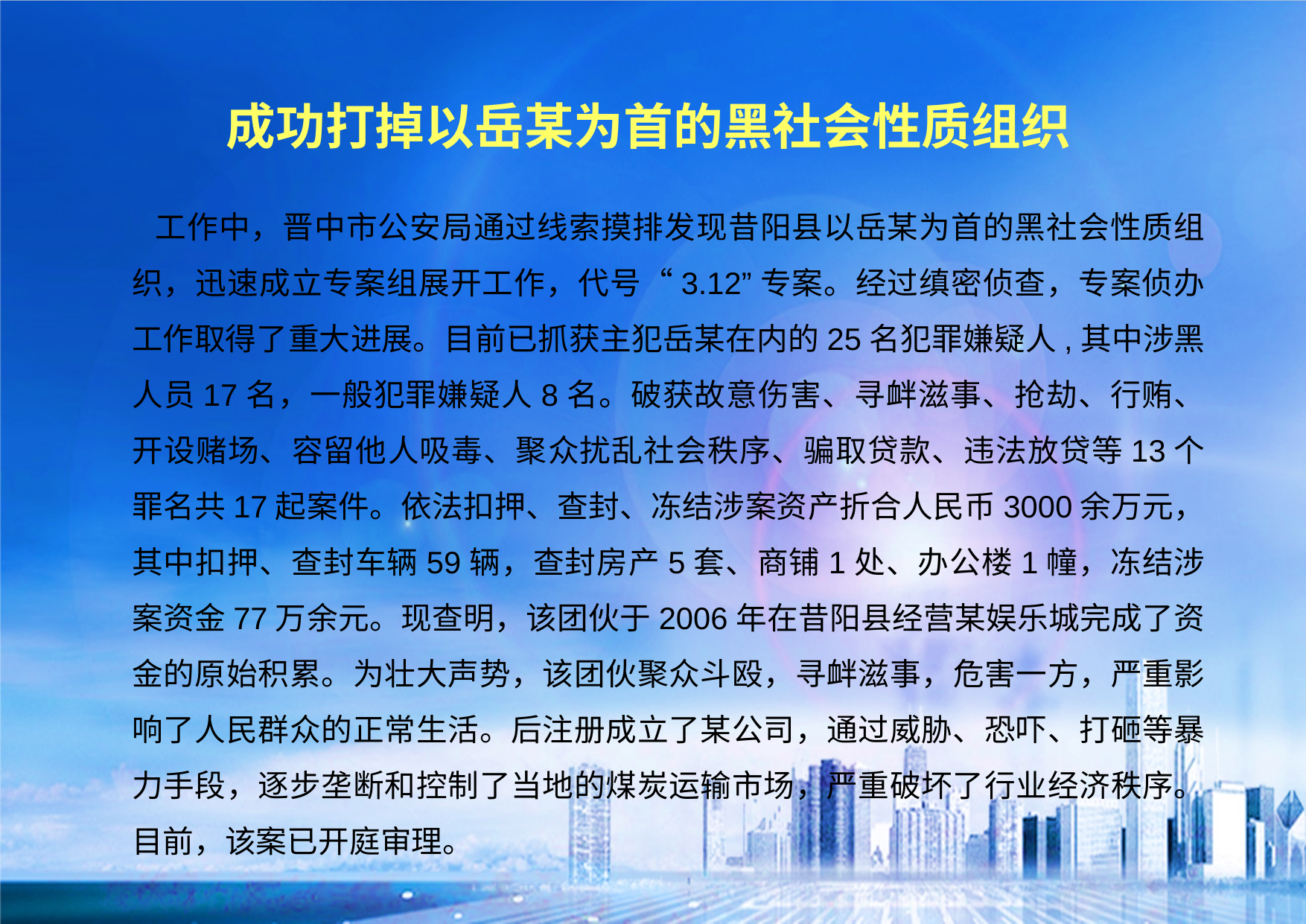

成功打掉以岳某为首的黑社会性质组织
      工作中，晋中市公安局通过线索摸排发现昔阳县以岳某为首的黑社会性质组织，迅速成立专案组展开工作，代号“3.12”专案。经过缜密侦查，专案侦办工作取得了重大进展。目前已抓获主犯岳某在内的25名犯罪嫌疑人,其中涉黑人员17名，一般犯罪嫌疑人8名。破获故意伤害、寻衅滋事、抢劫、行贿、开设赌场、容留他人吸毒、聚众扰乱社会秩序、骗取贷款、违法放贷等13个罪名共17起案件。依法扣押、查封、冻结涉案资产折合人民币3000余万元，其中扣押、查封车辆59辆，查封房产5套、商铺1处、办公楼1幢，冻结涉案资金77万余元。现查明，该团伙于2006年在昔阳县经营某娱乐城完成了资金的原始积累。为壮大声势，该团伙聚众斗殴，寻衅滋事，危害一方，严重影响了人民群众的正常生活。后注册成立了某公司，通过威胁、恐吓、打砸等暴力手段，逐步垄断和控制了当地的煤炭运输市场，严重破坏了行业经济秩序。目前，该案已开庭审理。